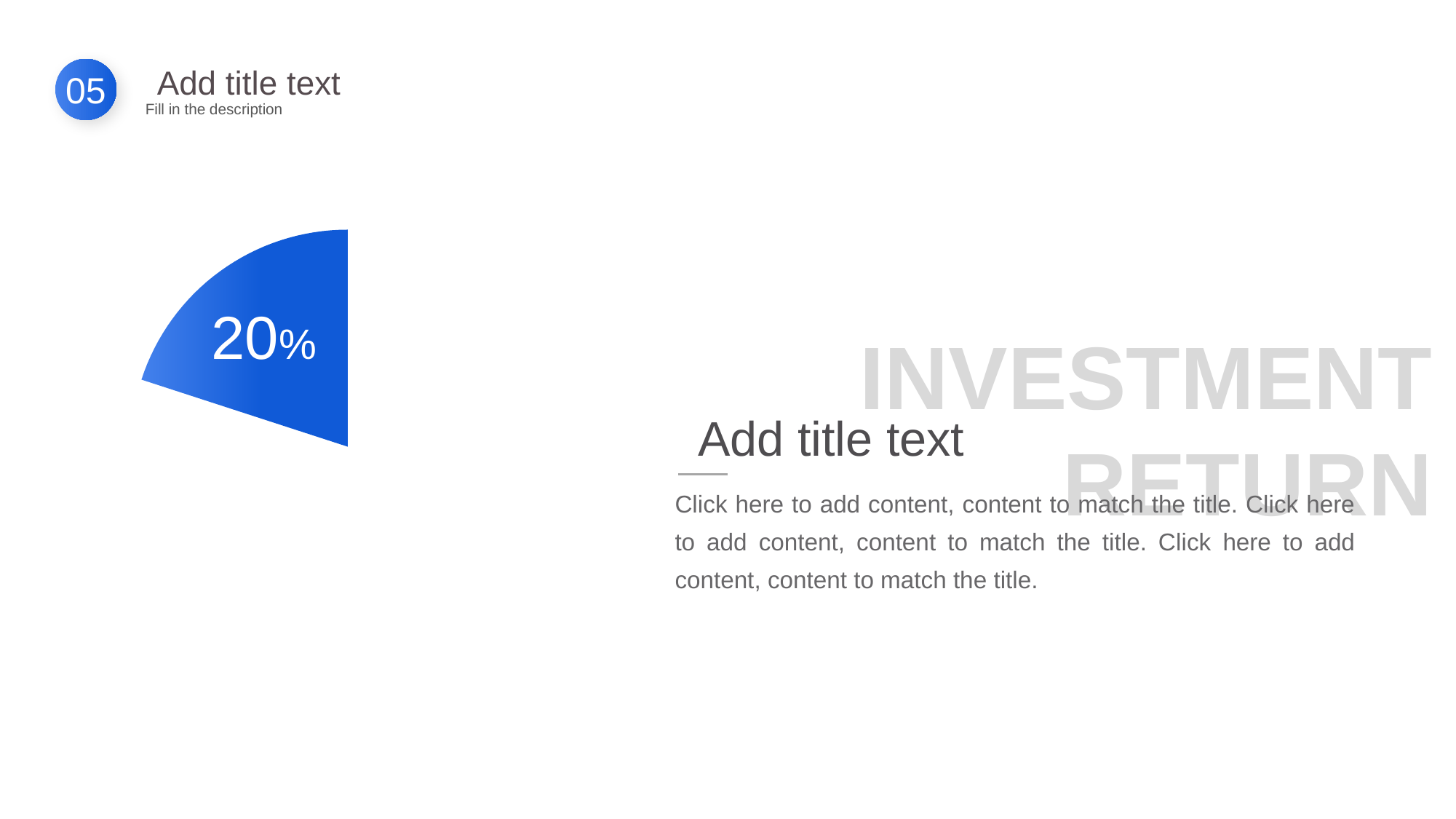

Add title text
Fill in the description
05

### Chart

| Category | 销售额 |
|---|---|
| 第一季度 | 8.0 |
| 第二季度 | 2.0 |
20%
INVESTMENT
RETURN
Add title text
Click here to add content, content to match the title. Click here to add content, content to match the title. Click here to add content, content to match the title.